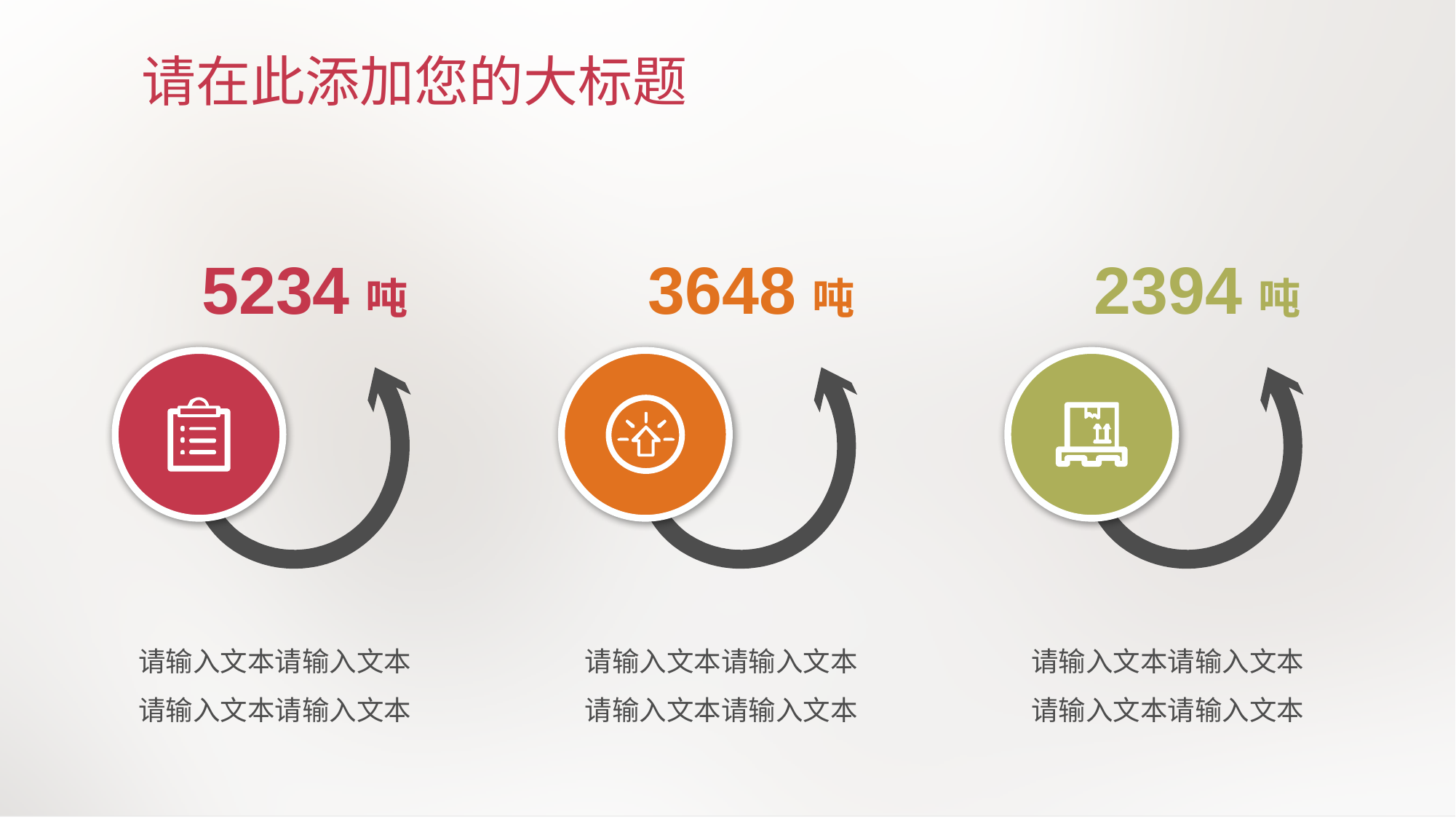

# 请在此添加您的大标题
5234吨
3648吨
2394吨

请输入文本请输入文本请输入文本请输入文本
请输入文本请输入文本请输入文本请输入文本
请输入文本请输入文本请输入文本请输入文本